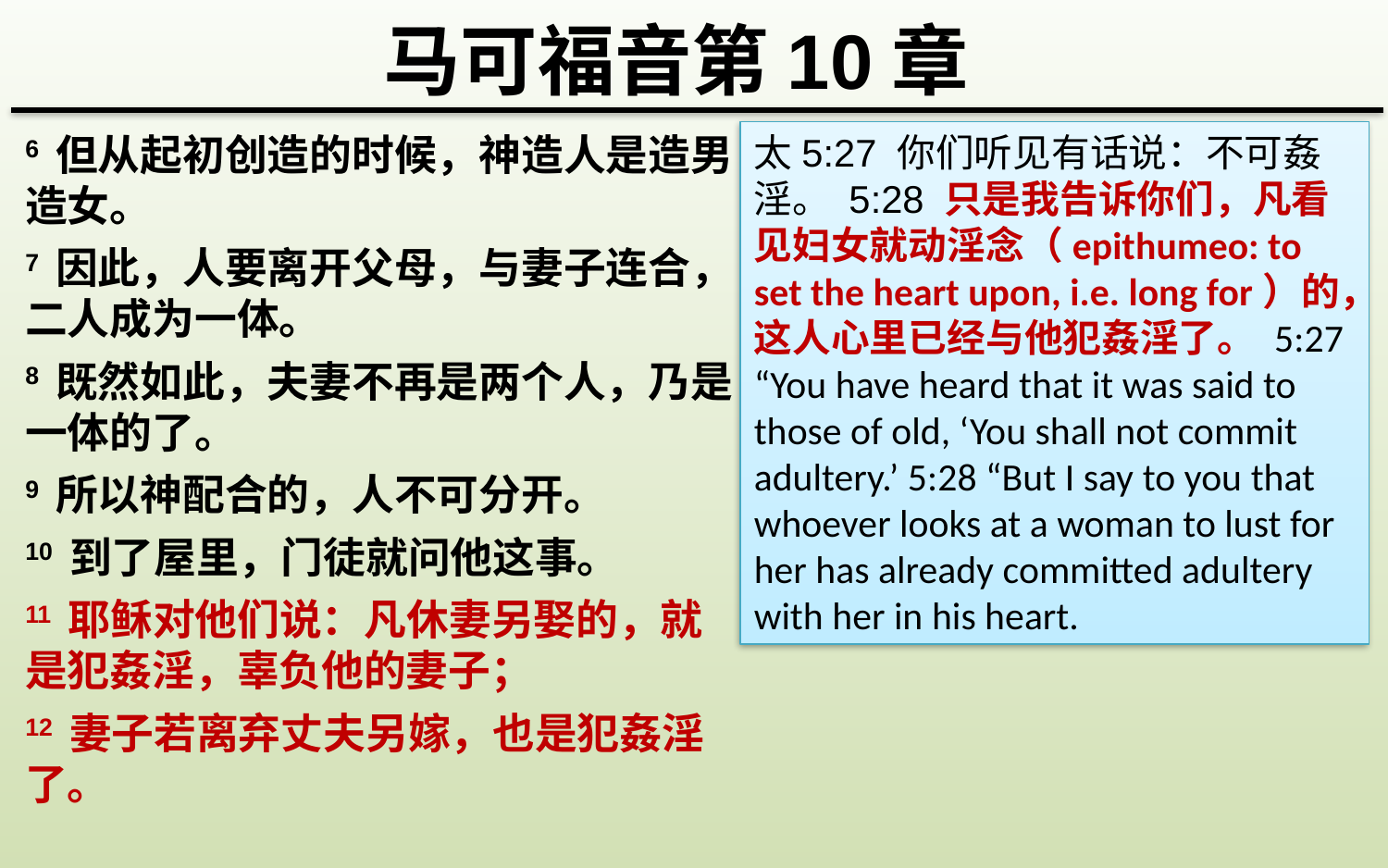

马可福音第10章
6 但从起初创造的时候，神造人是造男造女。
7 因此，人要离开父母，与妻子连合，二人成为一体。
8 既然如此，夫妻不再是两个人，乃是一体的了。
9 所以神配合的，人不可分开。
10 到了屋里，门徒就问他这事。
11 耶稣对他们说：凡休妻另娶的，就是犯姦淫，辜负他的妻子；
12 妻子若离弃丈夫另嫁，也是犯姦淫了。
太5:27 你们听见有话说：不可姦淫。 5:28 只是我告诉你们，凡看见妇女就动淫念（epithumeo: to set the heart upon, i.e. long for）的，这人心里已经与他犯姦淫了。 5:27 “You have heard that it was said to those of old, ‘You shall not commit adultery.’ 5:28 “But I say to you that whoever looks at a woman to lust for her has already committed adultery with her in his heart.